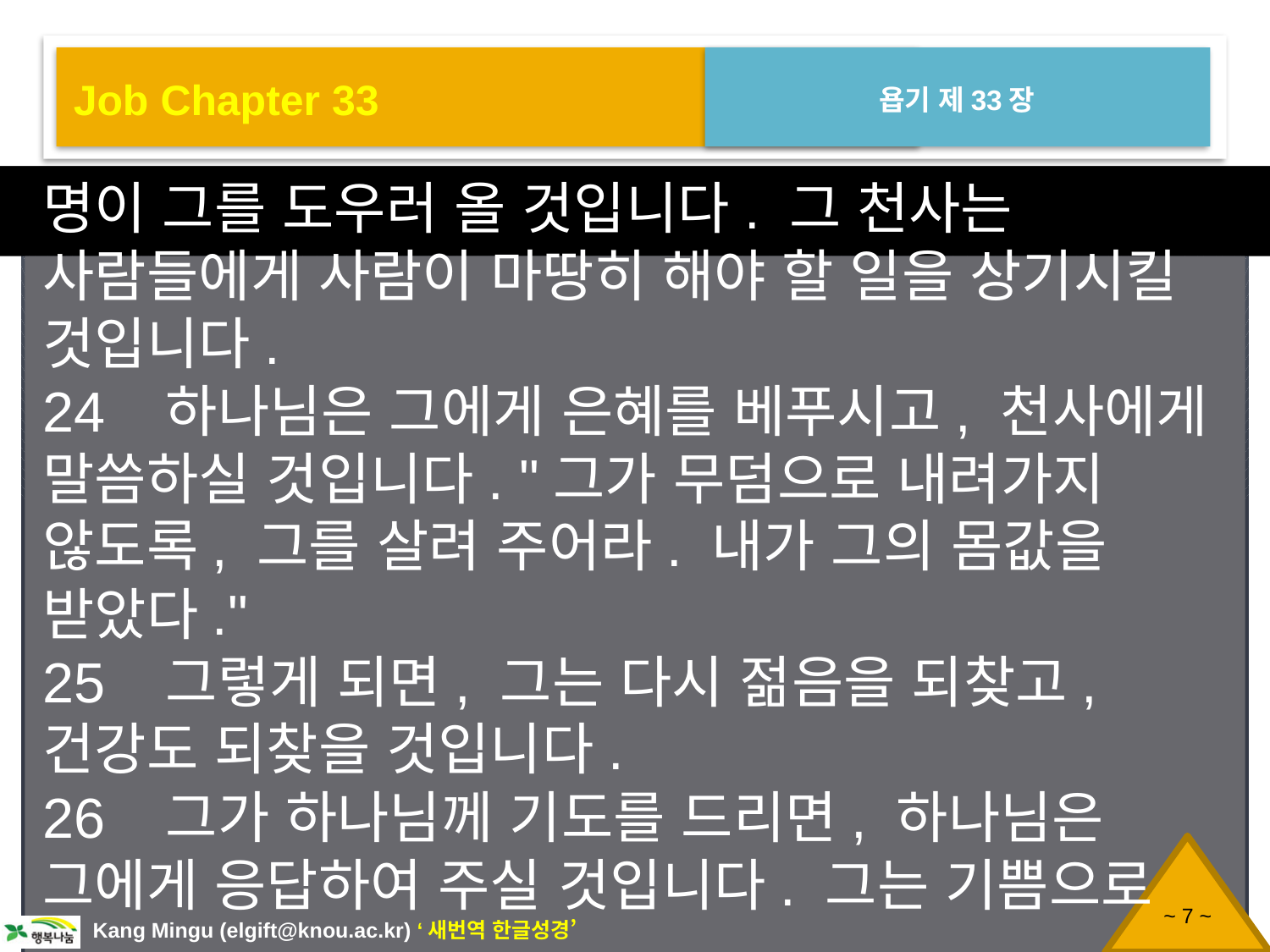

Job Chapter 33
욥기 제33장
명이 그를 도우러 올 것입니다. 그 천사는 사람들에게 사람이 마땅히 해야 할 일을 상기시킬 것입니다.
24   하나님은 그에게 은혜를 베푸시고, 천사에게 말씀하실 것입니다. "그가 무덤으로 내려가지 않도록, 그를 살려 주어라. 내가 그의 몸값을 받았다."
25   그렇게 되면, 그는 다시 젊음을 되찾고, 건강도 되찾을 것입니다.
26   그가 하나님께 기도를 드리면, 하나님은 그에게 응답하여 주실 것입니다. 그는 기쁨으로